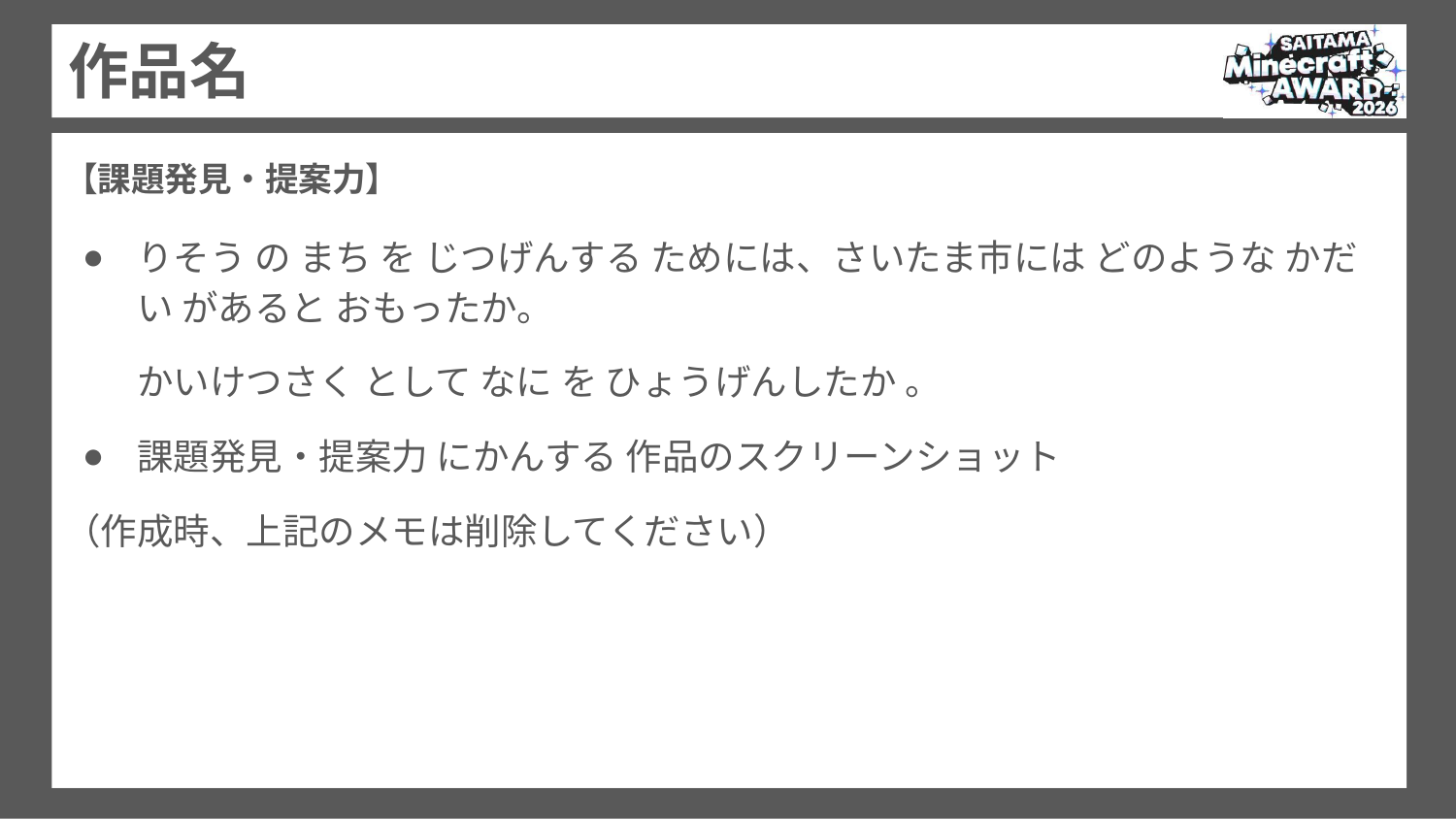

作品名
【課題発見・提案力】
りそう の まち を じつげんする ためには、さいたま市には どのような かだい があると おもったか。
かいけつさく として なに を ひょうげんしたか 。
課題発見・提案力 にかんする 作品のスクリーンショット
（作成時、上記のメモは削除してください）